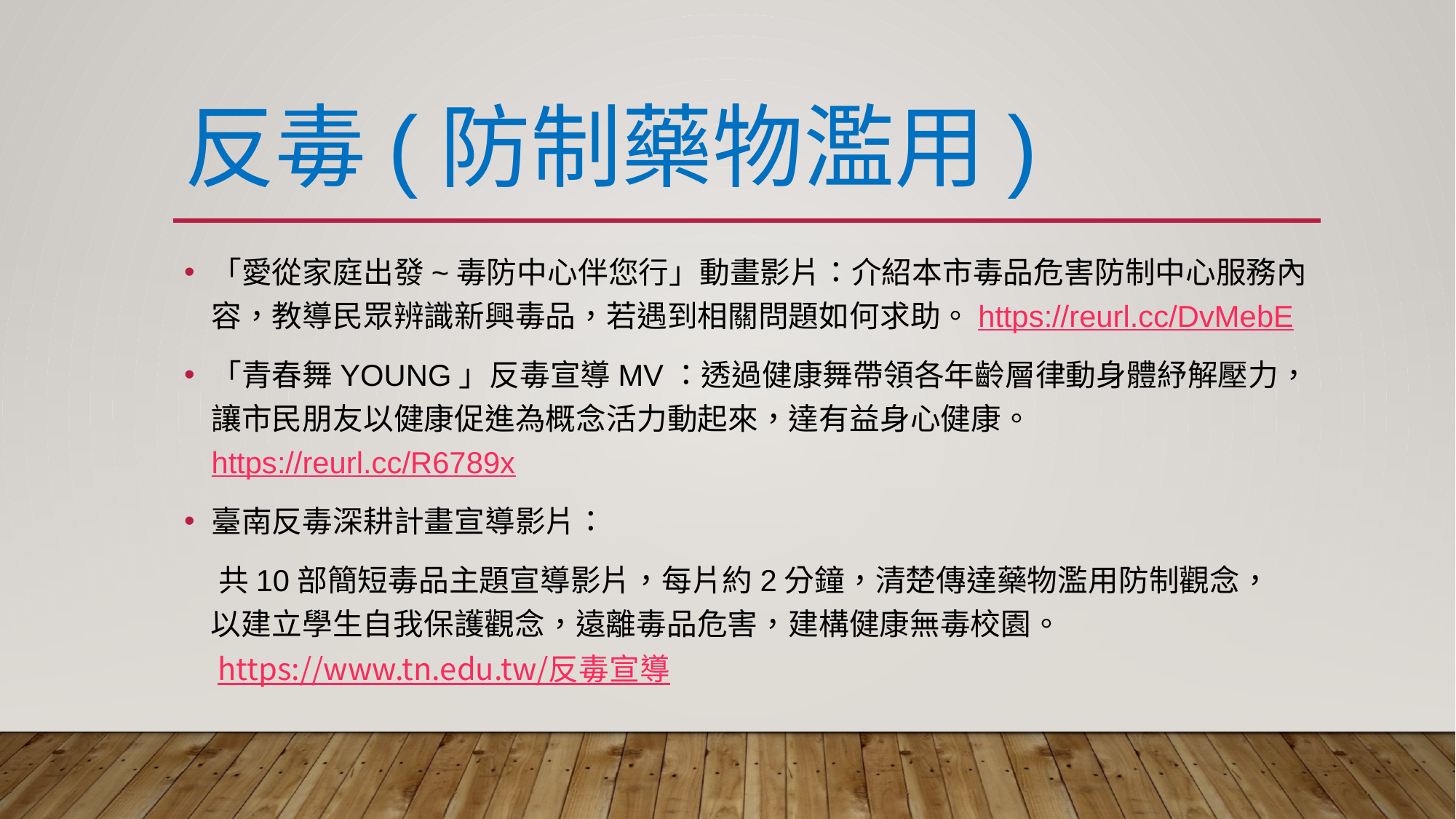

# 反毒(防制藥物濫用)
「愛從家庭出發~毒防中心伴您行」動畫影片：介紹本市毒品危害防制中心服務內容，教導民眾辨識新興毒品，若遇到相關問題如何求助。https://reurl.cc/DvMebE
「青春舞YOUNG」反毒宣導MV：透過健康舞帶領各年齡層律動身體紓解壓力，讓市民朋友以健康促進為概念活力動起來，達有益身心健康。https://reurl.cc/R6789x
臺南反毒深耕計畫宣導影片：
    共10部簡短毒品主題宣導影片，每片約2分鐘，清楚傳達藥物濫用防制觀念，
    以建立學生自我保護觀念，遠離毒品危害，建構健康無毒校園。
     https://www.tn.edu.tw/反毒宣導